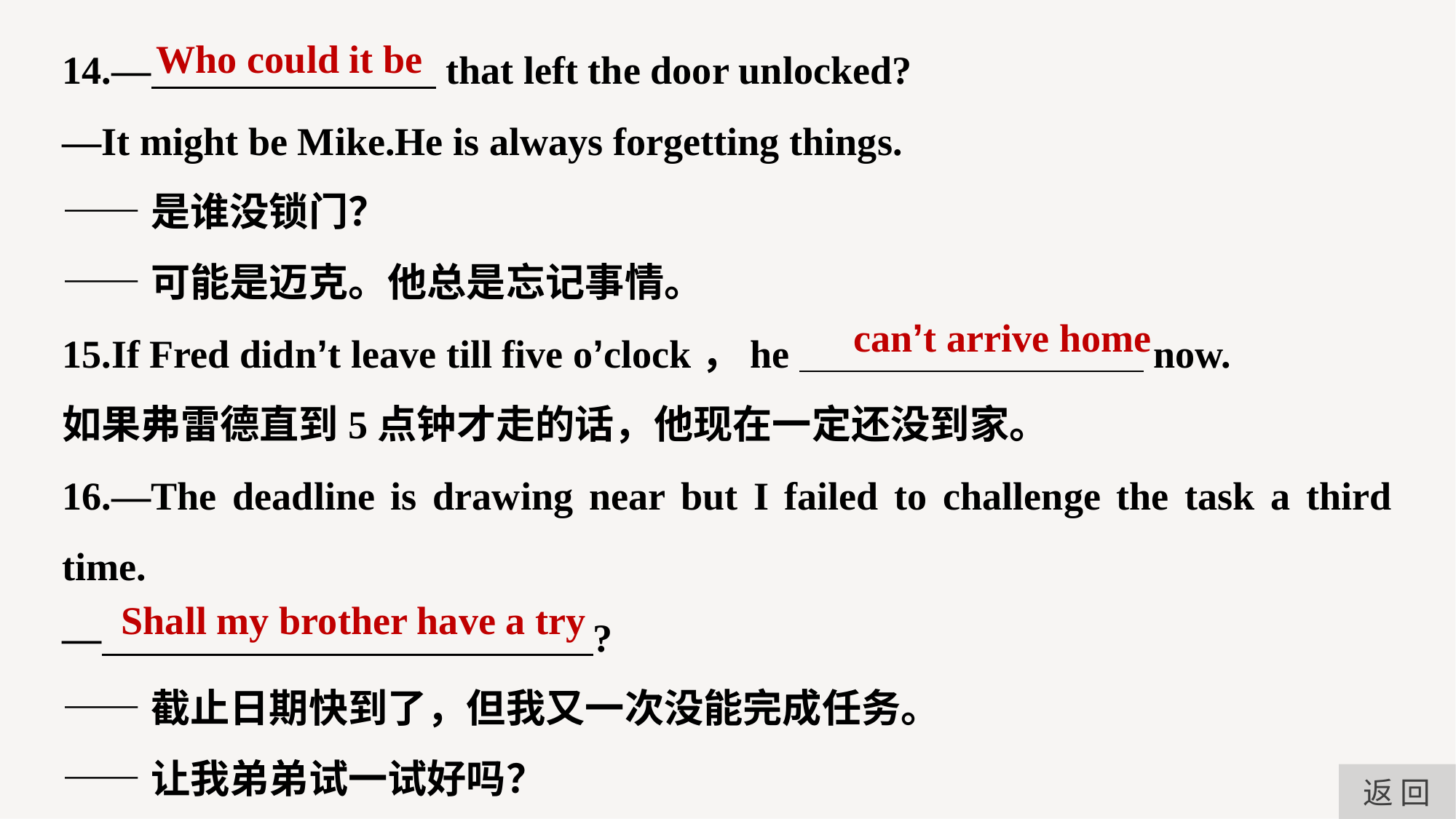

14.—                              that left the door unlocked?
—It might be Mike.He is always forgetting things.
——是谁没锁门？
——可能是迈克。他总是忘记事情。
15.If Fred didn’t leave till five o’clock，he                                     now.
如果弗雷德直到5点钟才走的话，他现在一定还没到家。
16.—The deadline is drawing near but I failed to challenge the task a third time.
—                                                  ?
——截止日期快到了，但我又一次没能完成任务。
——让我弟弟试一试好吗？
Who could it be
can’t arrive home
Shall my brother have a try
返 回